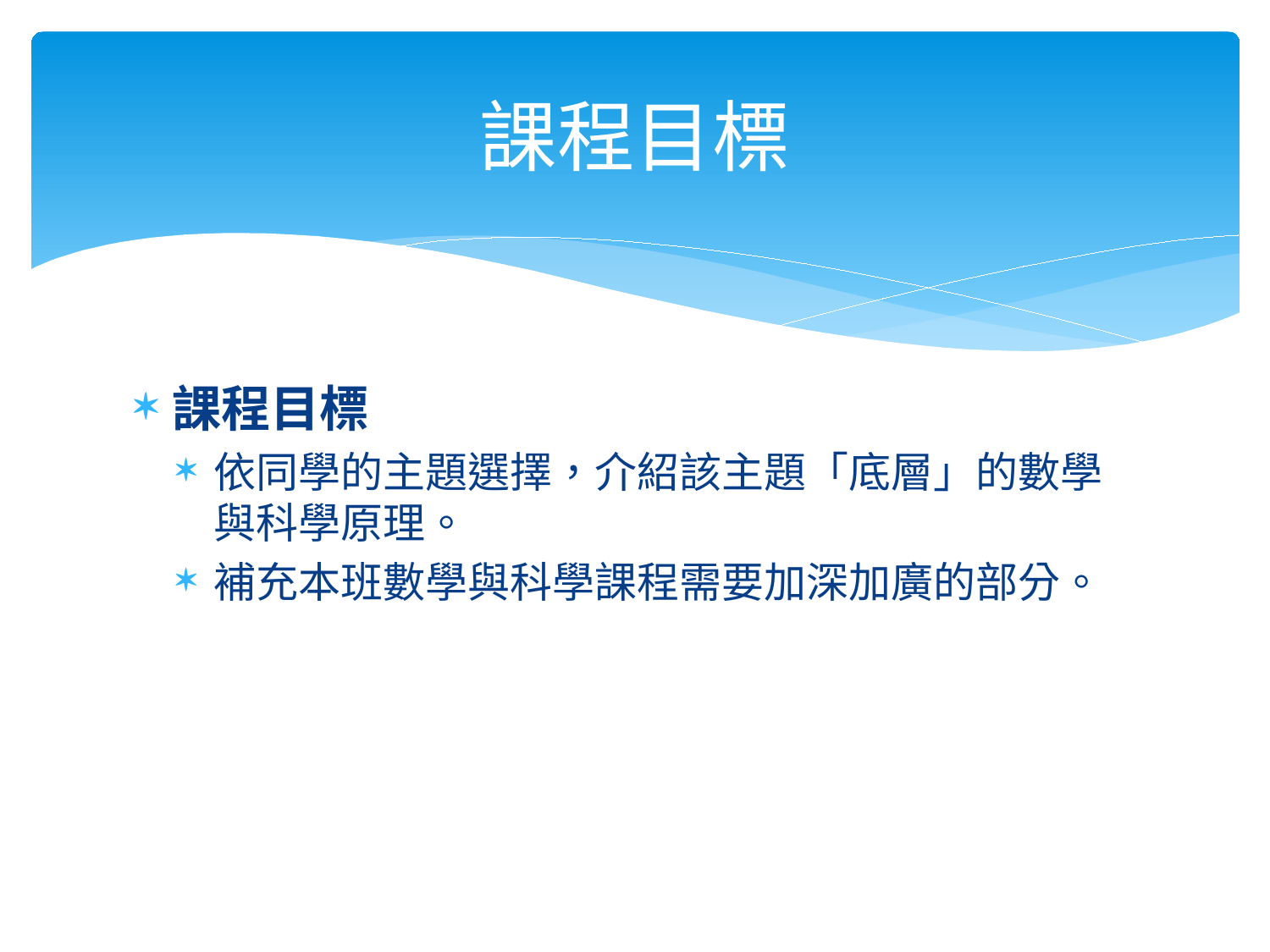

# 課程目標
課程目標
依同學的主題選擇，介紹該主題「底層」的數學與科學原理。
補充本班數學與科學課程需要加深加廣的部分。